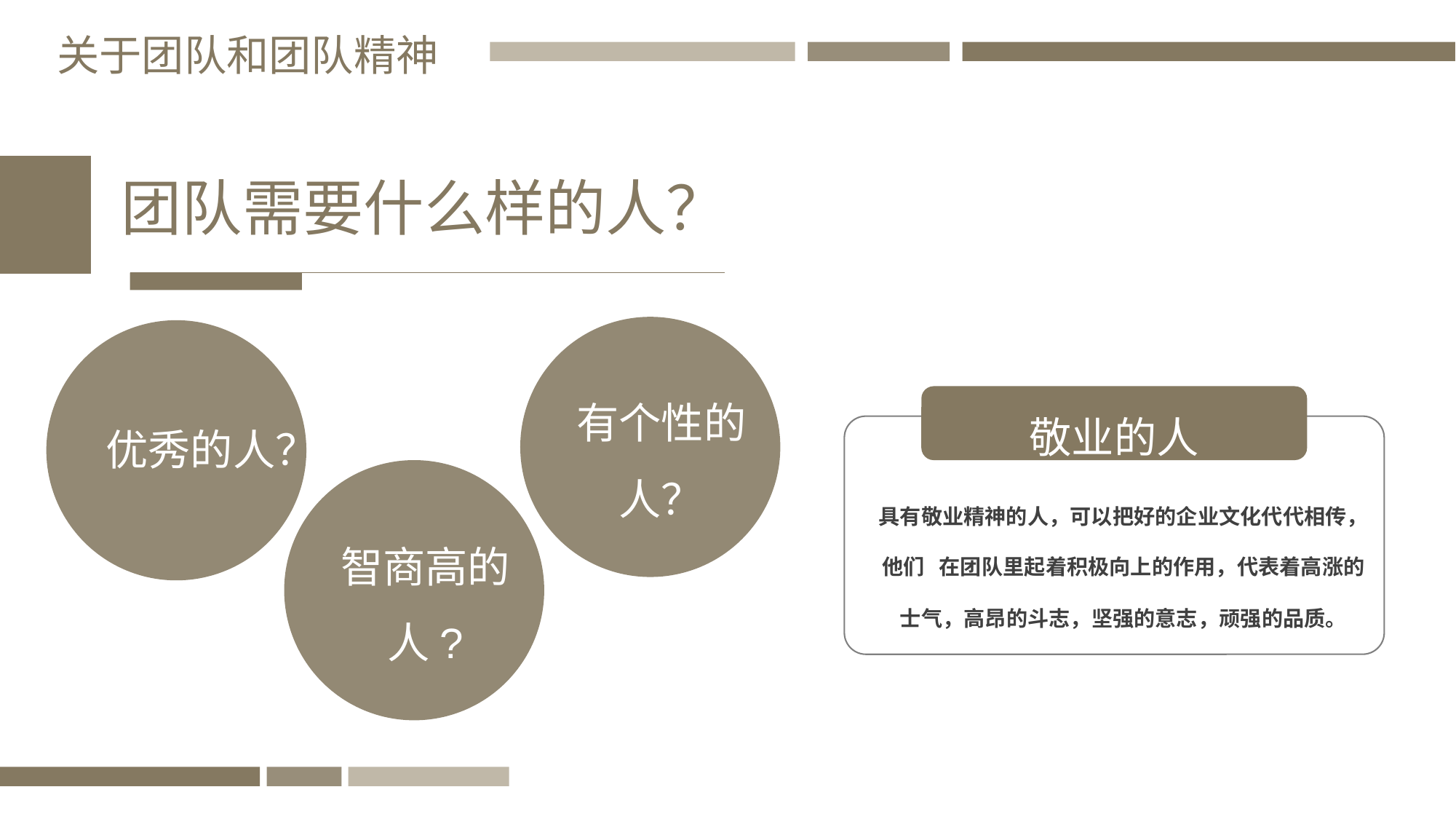

关于团队和团队精神

团队需要什么样的人？

有个性的人？

优秀的人？
敬业的人

具有敬业精神的人，可以把好的企业文化代代相传，他们   在团队里起着积极向上的作用，代表着高涨的士气，高昂的斗志，坚强的意志，顽强的品质。

智商高的人?